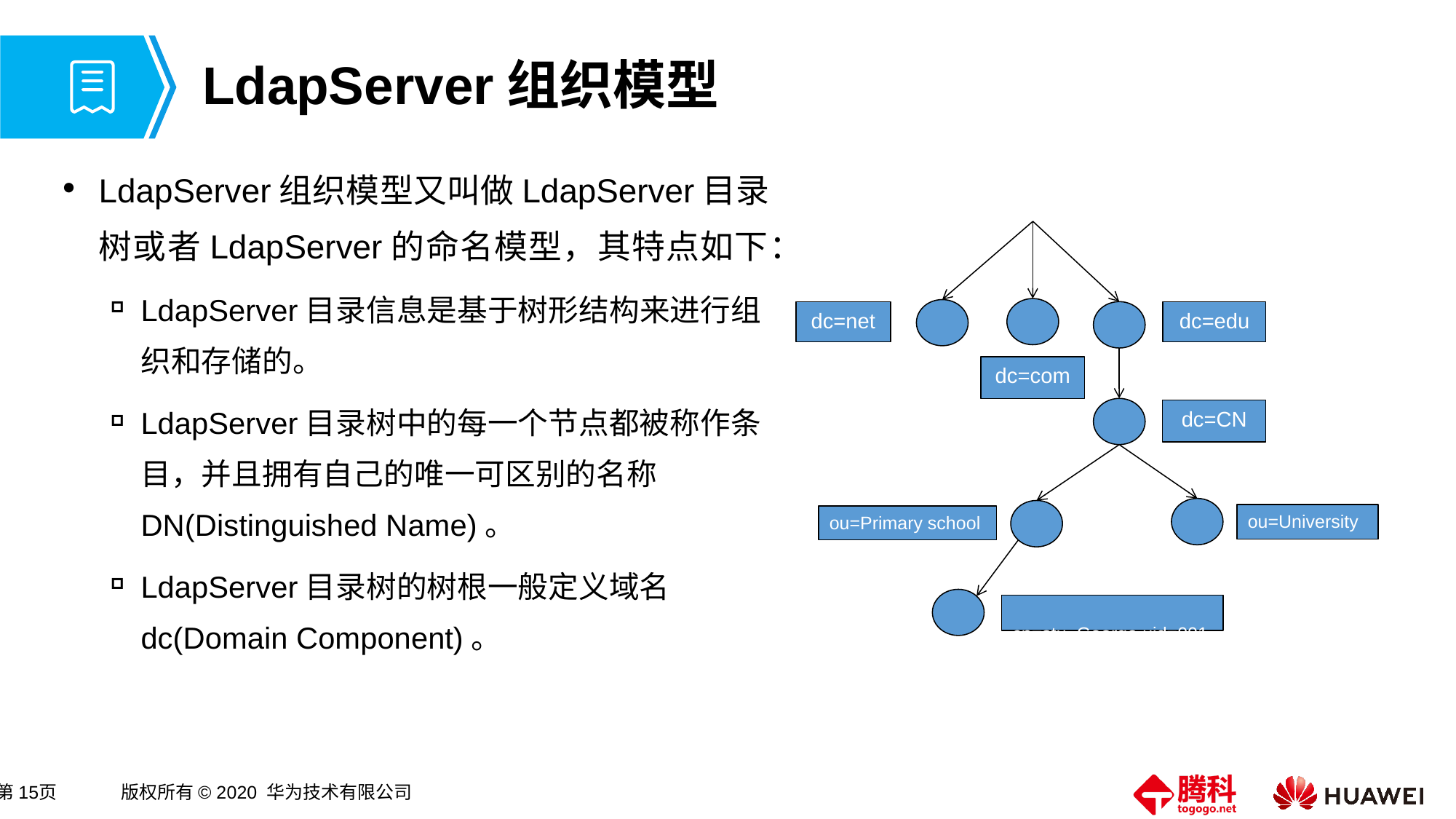

# LdapServer组织模型
LdapServer组织模型又叫做LdapServer目录树或者LdapServer的命名模型，其特点如下：
LdapServer目录信息是基于树形结构来进行组织和存储的。
LdapServer目录树中的每一个节点都被称作条目，并且拥有自己的唯一可区别的名称DN(Distinguished Name)。
LdapServer目录树的树根一般定义域名dc(Domain Component)。

dc=net
 dc=edu

dc=CN

ou=University
ou=Primary school

 cn=stu_George,uid=001

dc=com